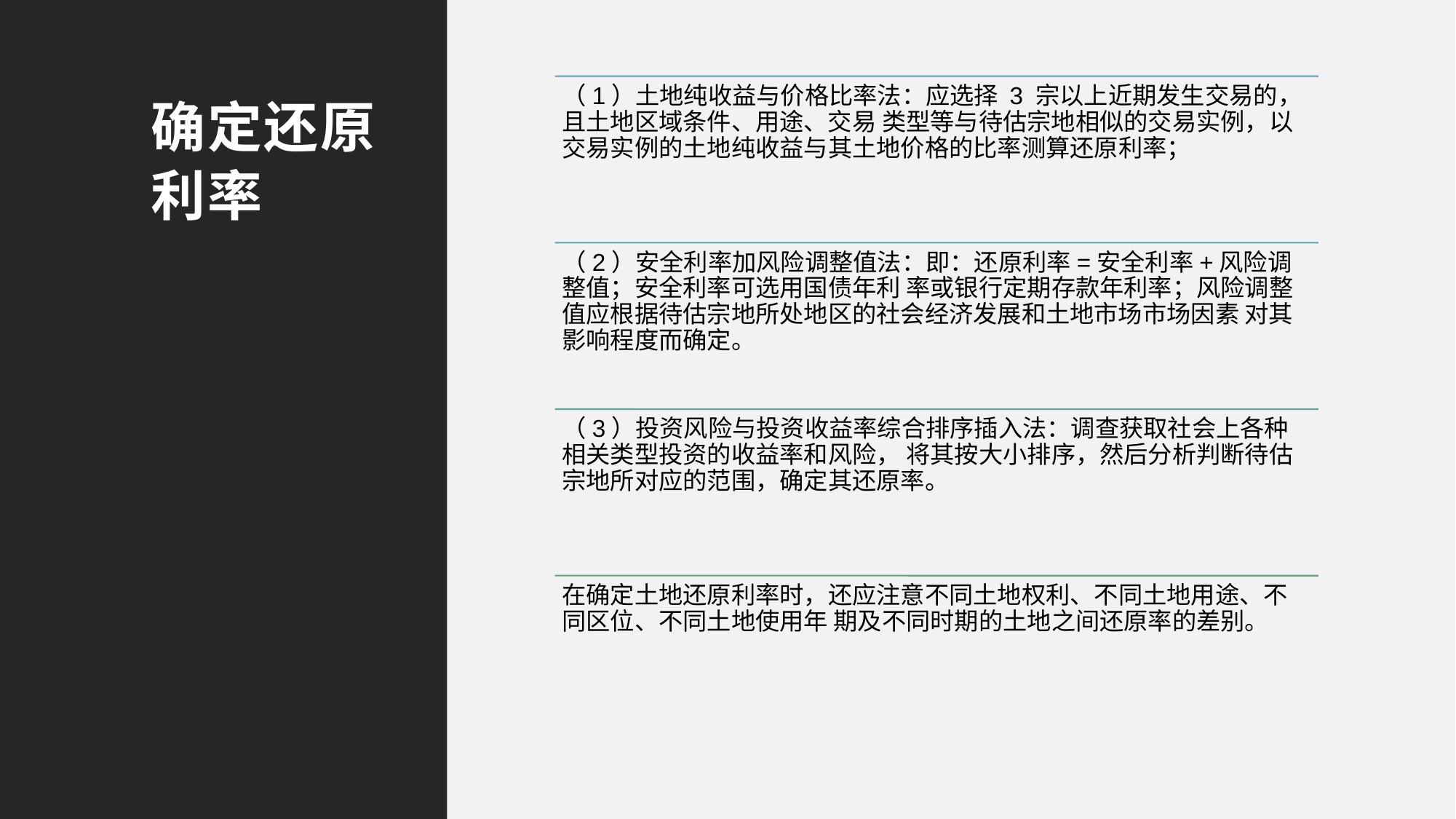

确定还原利率
（1）土地纯收益与价格比率法：应选择 3 宗以上近期发生交易的，且土地区域条件、用途、交易 类型等与待估宗地相似的交易实例，以交易实例的土地纯收益与其土地价格的比率测算还原利率；
（2）安全利率加风险调整值法：即：还原利率=安全利率+风险调整值；安全利率可选用国债年利 率或银行定期存款年利率；风险调整值应根据待估宗地所处地区的社会经济发展和土地市场市场因素 对其影响程度而确定。
（3）投资风险与投资收益率综合排序插入法：调查获取社会上各种相关类型投资的收益率和风险， 将其按大小排序，然后分析判断待估宗地所对应的范围，确定其还原率。
在确定土地还原利率时，还应注意不同土地权利、不同土地用途、不同区位、不同土地使用年 期及不同时期的土地之间还原率的差别。